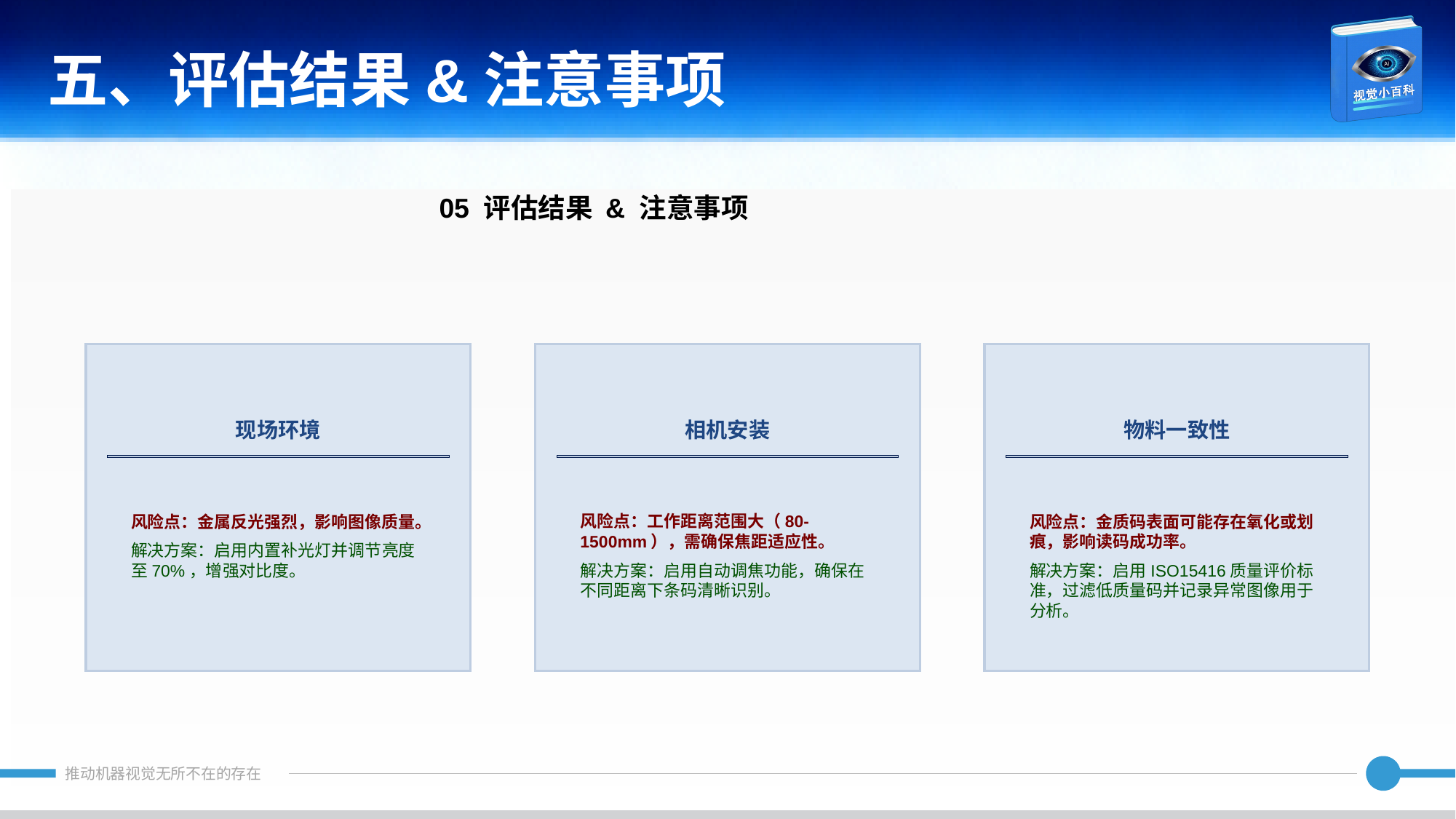

五、评估结果&注意事项

05 评估结果 & 注意事项

现场环境

相机安装

物料一致性

风险点：金属反光强烈，影响图像质量。
解决方案：启用内置补光灯并调节亮度至70%，增强对比度。

风险点：工作距离范围大（80-1500mm），需确保焦距适应性。
解决方案：启用自动调焦功能，确保在不同距离下条码清晰识别。

风险点：金质码表面可能存在氧化或划痕，影响读码成功率。
解决方案：启用ISO15416质量评价标准，过滤低质量码并记录异常图像用于分析。
10